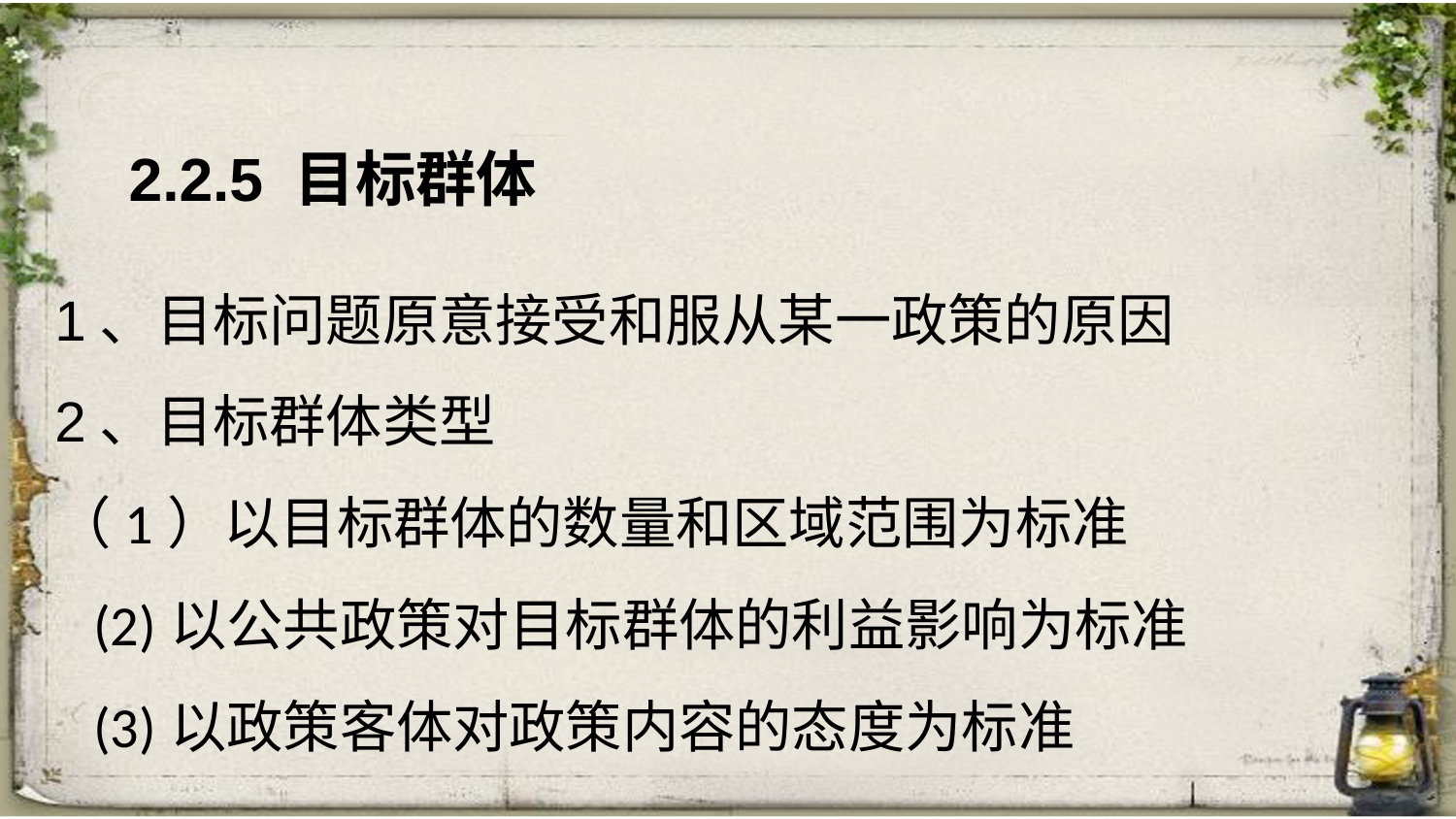

2.2.5 目标群体
1、目标问题原意接受和服从某一政策的原因
2、目标群体类型
（1）以目标群体的数量和区域范围为标准
   (2)以公共政策对目标群体的利益影响为标准
   (3)以政策客体对政策内容的态度为标准